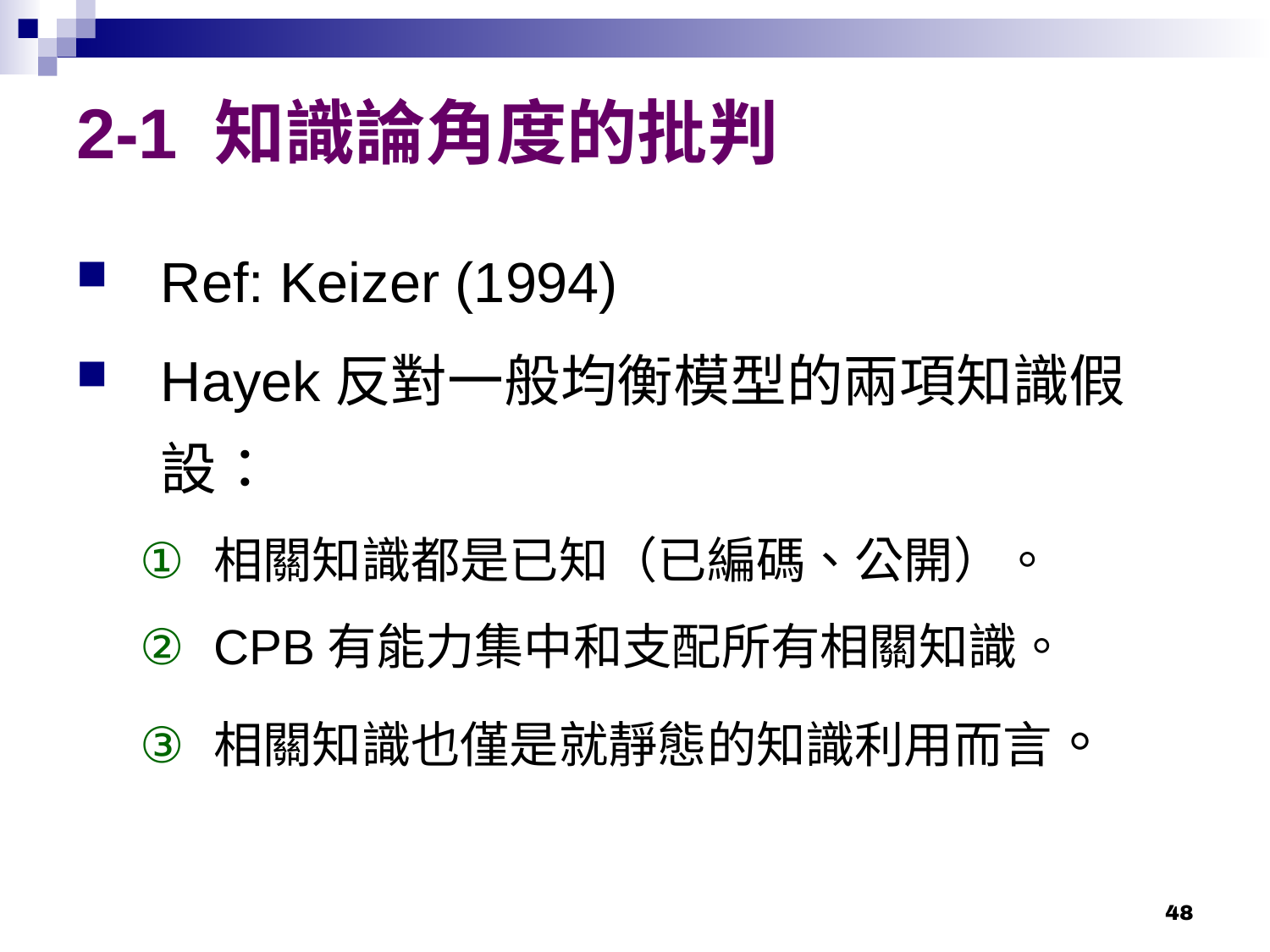

# 2-1 知識論角度的批判
Ref: Keizer (1994)
Hayek反對一般均衡模型的兩項知識假設：
相關知識都是已知（已編碼、公開）。
CPB有能力集中和支配所有相關知識。
相關知識也僅是就靜態的知識利用而言。
48